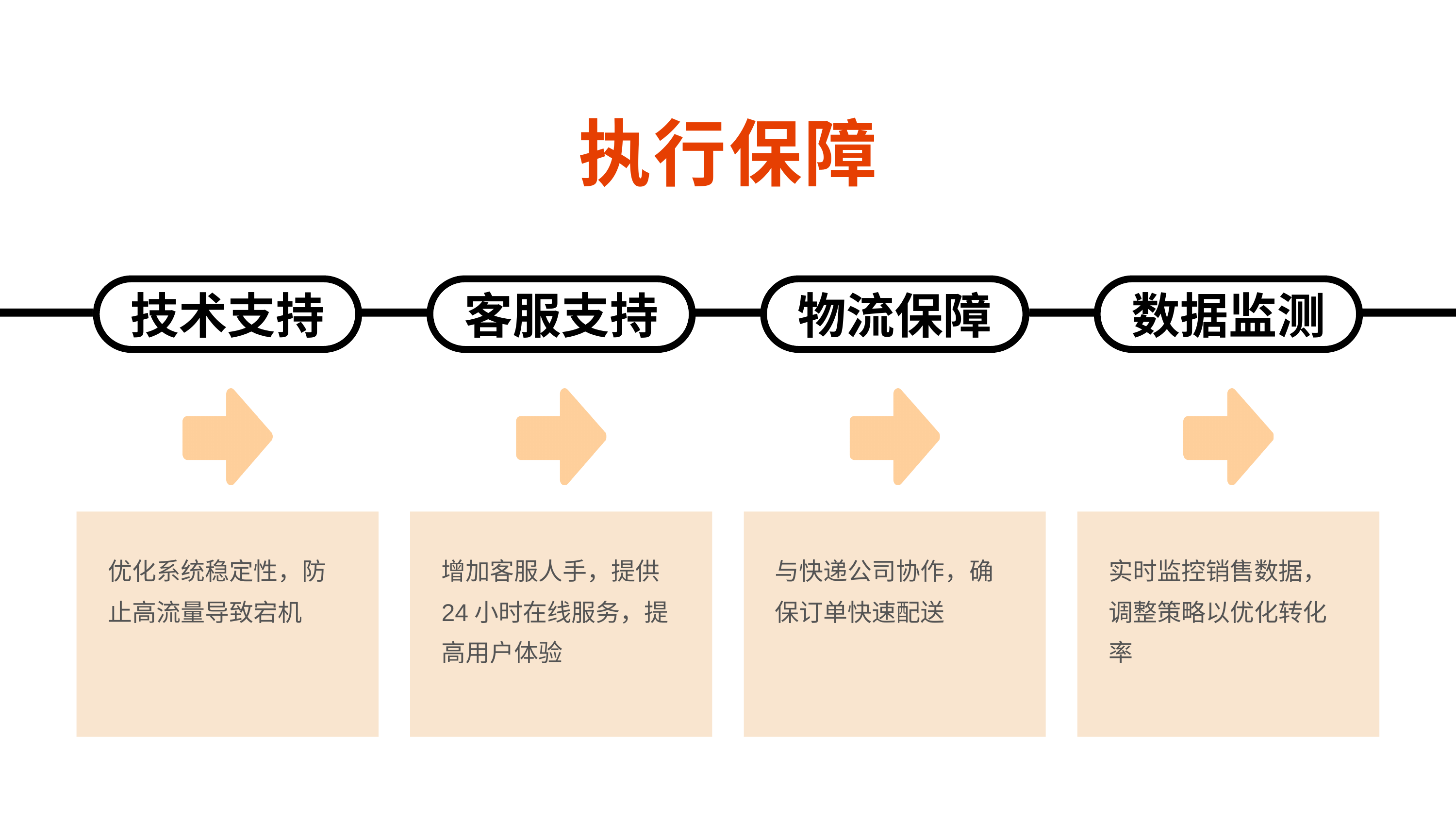

执行保障

技术支持
客服支持
物流保障
数据监测

优化系统稳定性，防止高流量导致宕机
增加客服人手，提供24小时在线服务，提高用户体验
与快递公司协作，确保订单快速配送
实时监控销售数据，调整策略以优化转化率